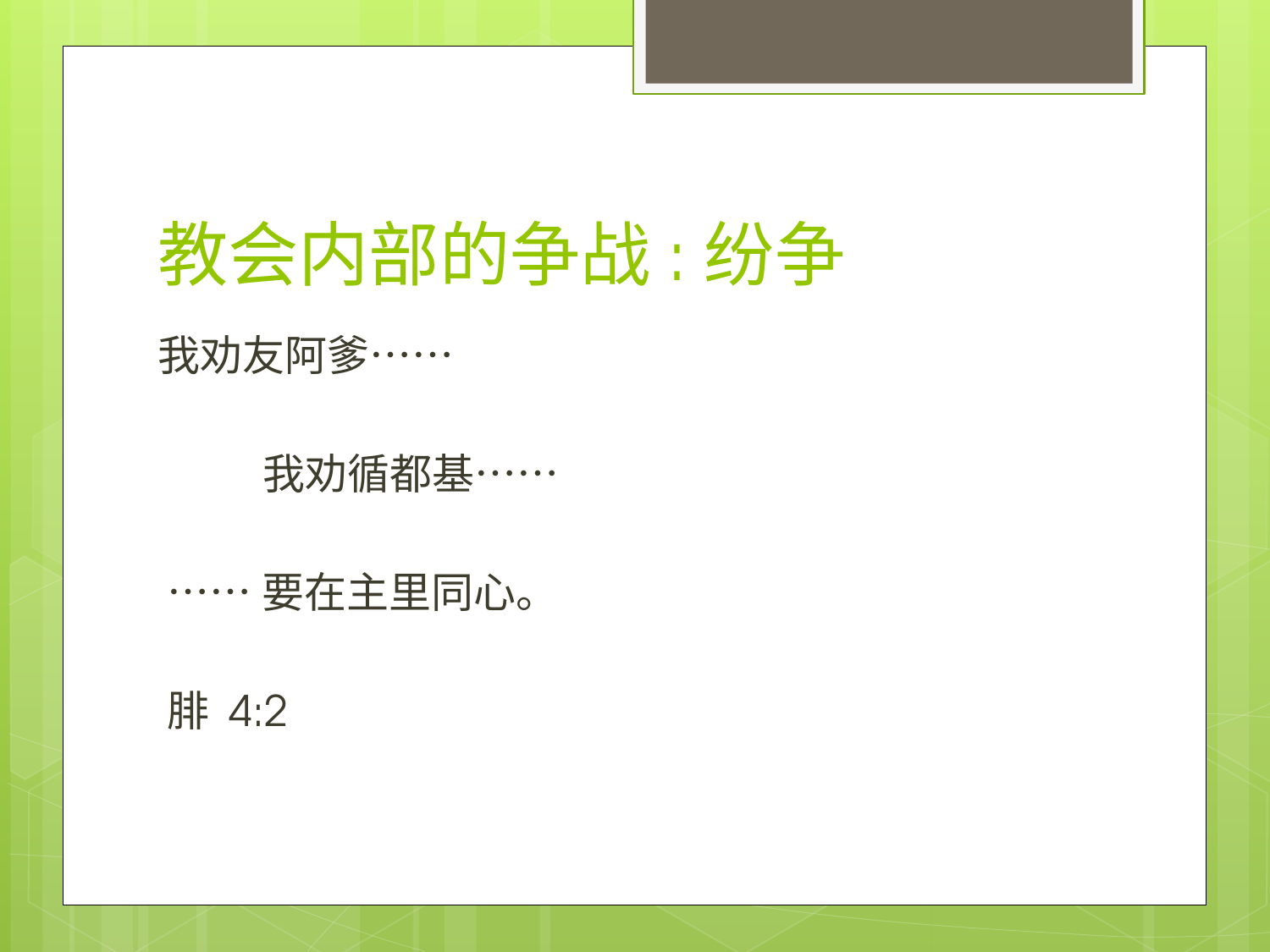

# 教会内部的争战:纷争
我劝友阿爹……

          我劝循都基……

 ……要在主里同心。

腓 4:2